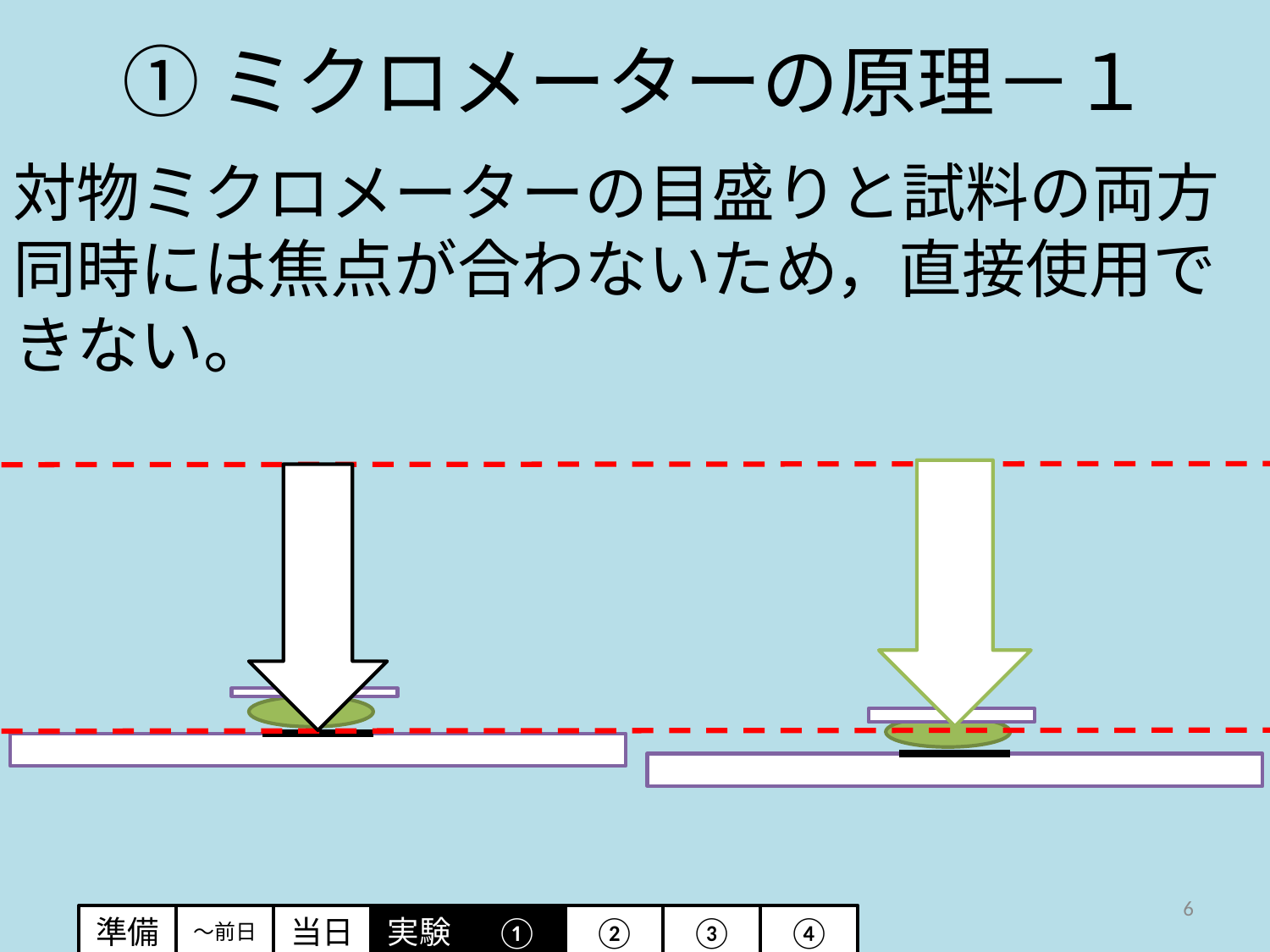

# ①ミクロメーターの原理－１
対物ミクロメーターの目盛りと試料の両方同時には焦点が合わないため，直接使用できない。

6
準備
～前日
当日
実験
①
②
③
④